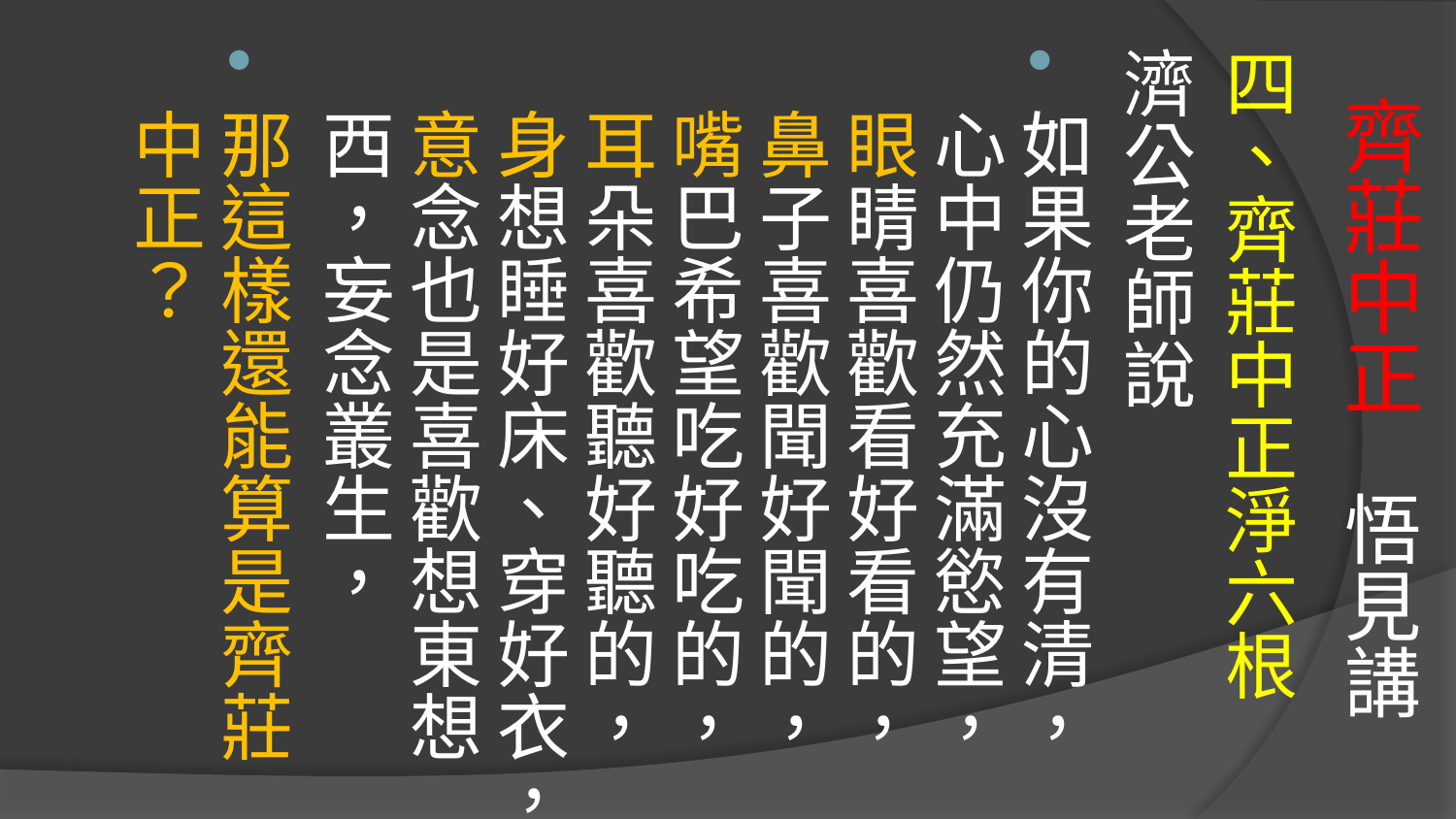

# 齊莊中正    悟見講
四、齊莊中正淨六根
濟公老師說
如果你的心沒有清，心中仍然充滿慾望，眼睛喜歡看好看的，鼻子喜歡聞好聞的，嘴巴希望吃好吃的，耳朵喜歡聽好聽的，身想睡好床、穿好衣，意念也是喜歡想東想西，妄念叢生，
那這樣還能算是齊莊中正？